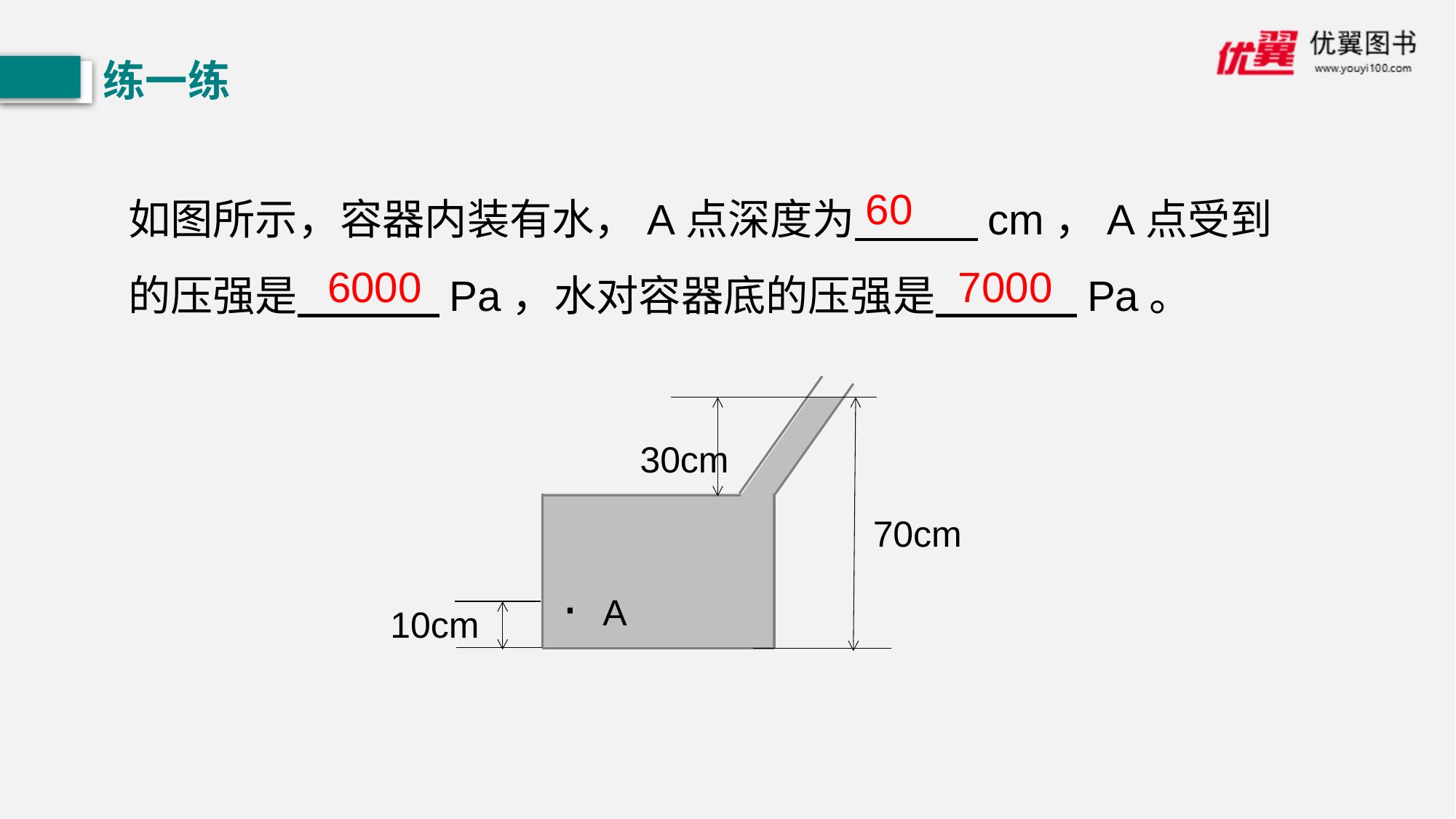

练一练

如图所示，容器内装有水，A点深度为　    　cm，A点受到的压强是　      　Pa，水对容器底的压强是　      　Pa。

60

6000
7000

30cm
70cm
·  A
10cm